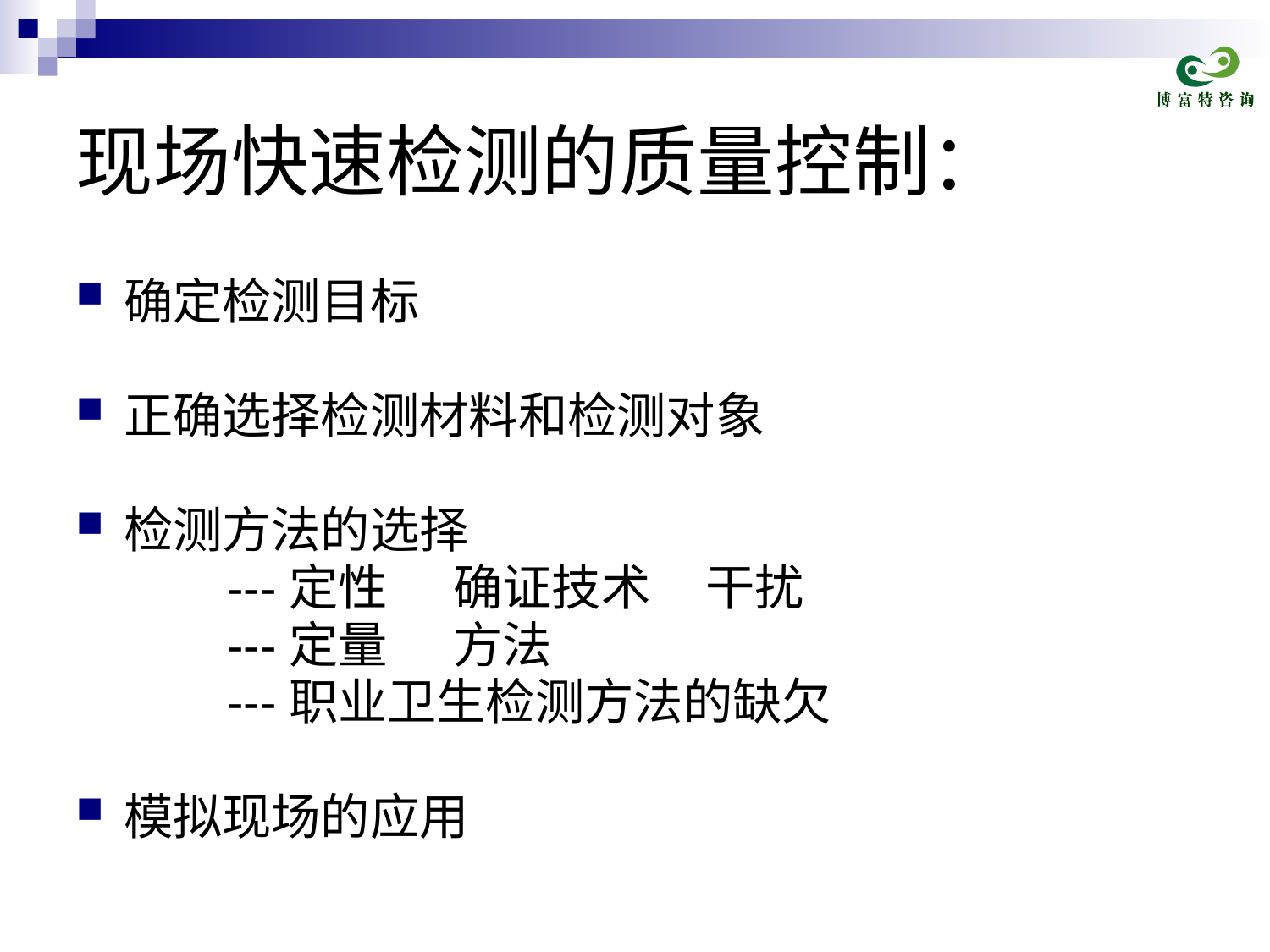

# 现场快速检测的质量控制：
确定检测目标

正确选择检测材料和检测对象

检测方法的选择
           ---定性      确证技术     干扰
           ---定量      方法
           ---职业卫生检测方法的缺欠

模拟现场的应用